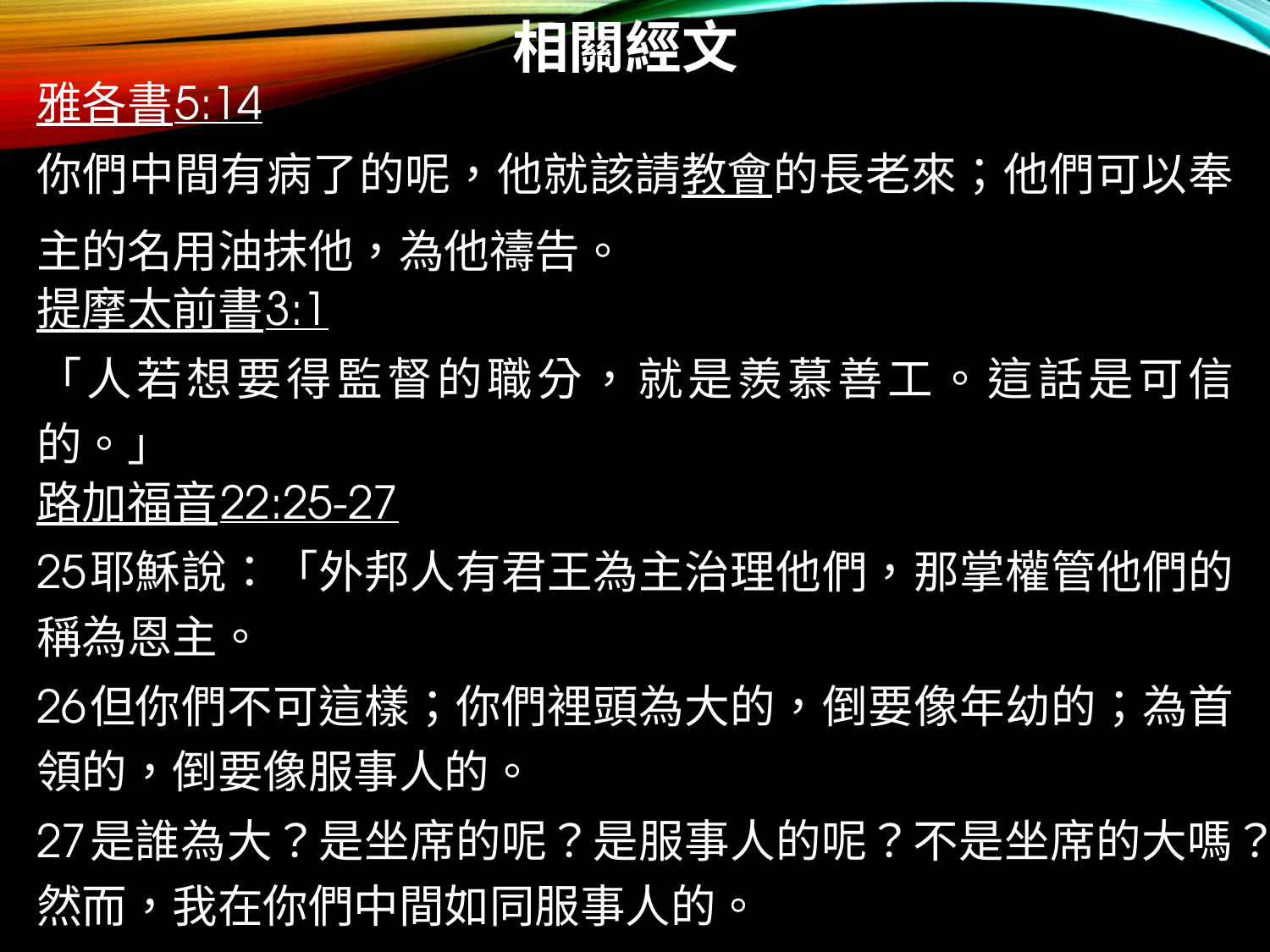

# 相關經文
雅各書5:14
你們中間有病了的呢，他就該請教會的長老來；他們可以奉主的名用油抹他，為他禱告。
提摩太前書3:1
「人若想要得監督的職分，就是羨慕善工。這話是可信的。」
路加福音22:25-27
25耶穌說：「外邦人有君王為主治理他們，那掌權管他們的稱為恩主。
26但你們不可這樣；你們裡頭為大的，倒要像年幼的；為首領的，倒要像服事人的。
27是誰為大？是坐席的呢？是服事人的呢？不是坐席的大嗎？然而，我在你們中間如同服事人的。